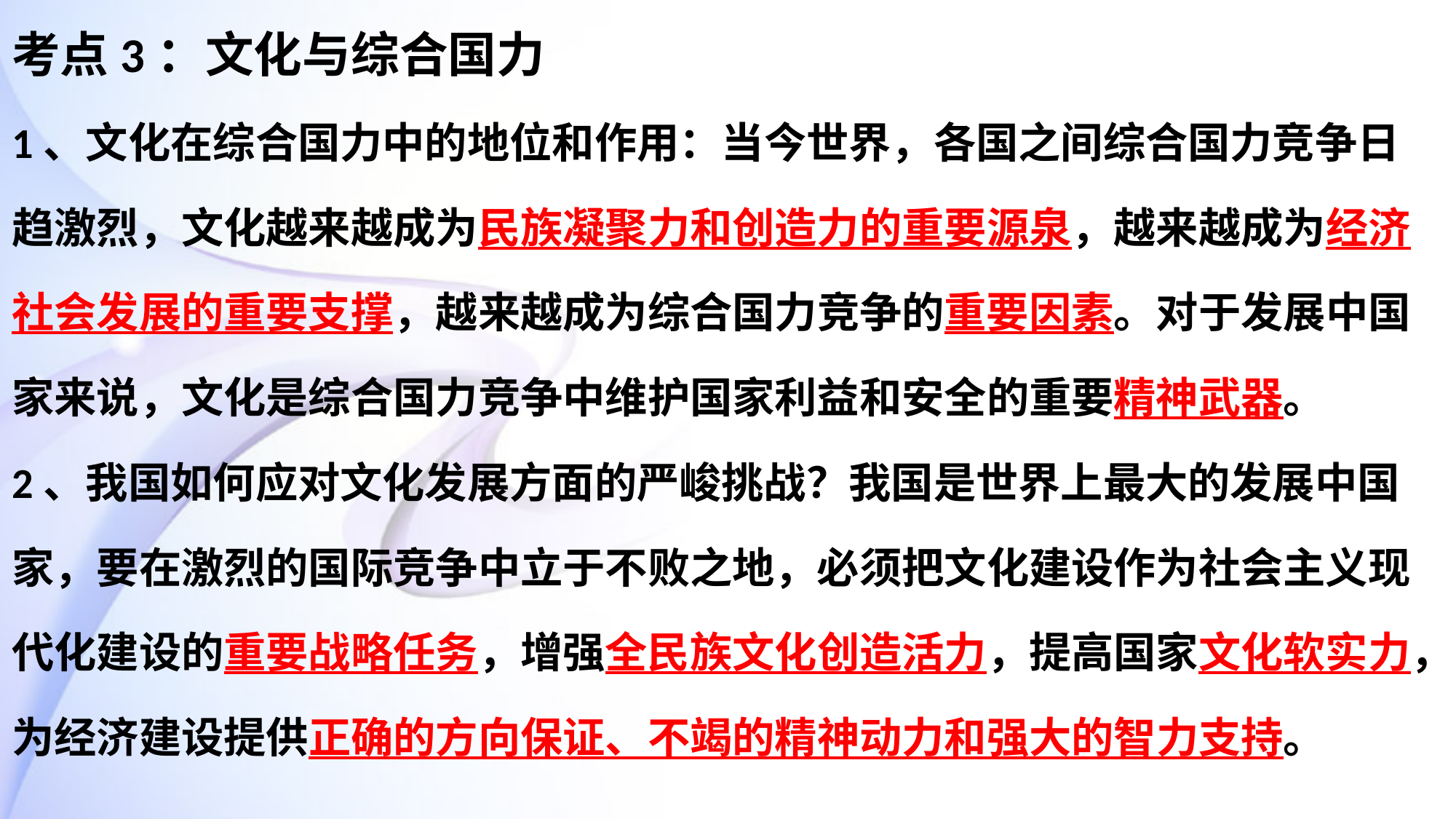

考点3：文化与综合国力
1、文化在综合国力中的地位和作用：当今世界，各国之间综合国力竞争日趋激烈，文化越来越成为民族凝聚力和创造力的重要源泉，越来越成为经济社会发展的重要支撑，越来越成为综合国力竞争的重要因素。对于发展中国家来说，文化是综合国力竞争中维护国家利益和安全的重要精神武器。
2、我国如何应对文化发展方面的严峻挑战？我国是世界上最大的发展中国家，要在激烈的国际竞争中立于不败之地，必须把文化建设作为社会主义现代化建设的重要战略任务，增强全民族文化创造活力，提高国家文化软实力，为经济建设提供正确的方向保证、不竭的精神动力和强大的智力支持。